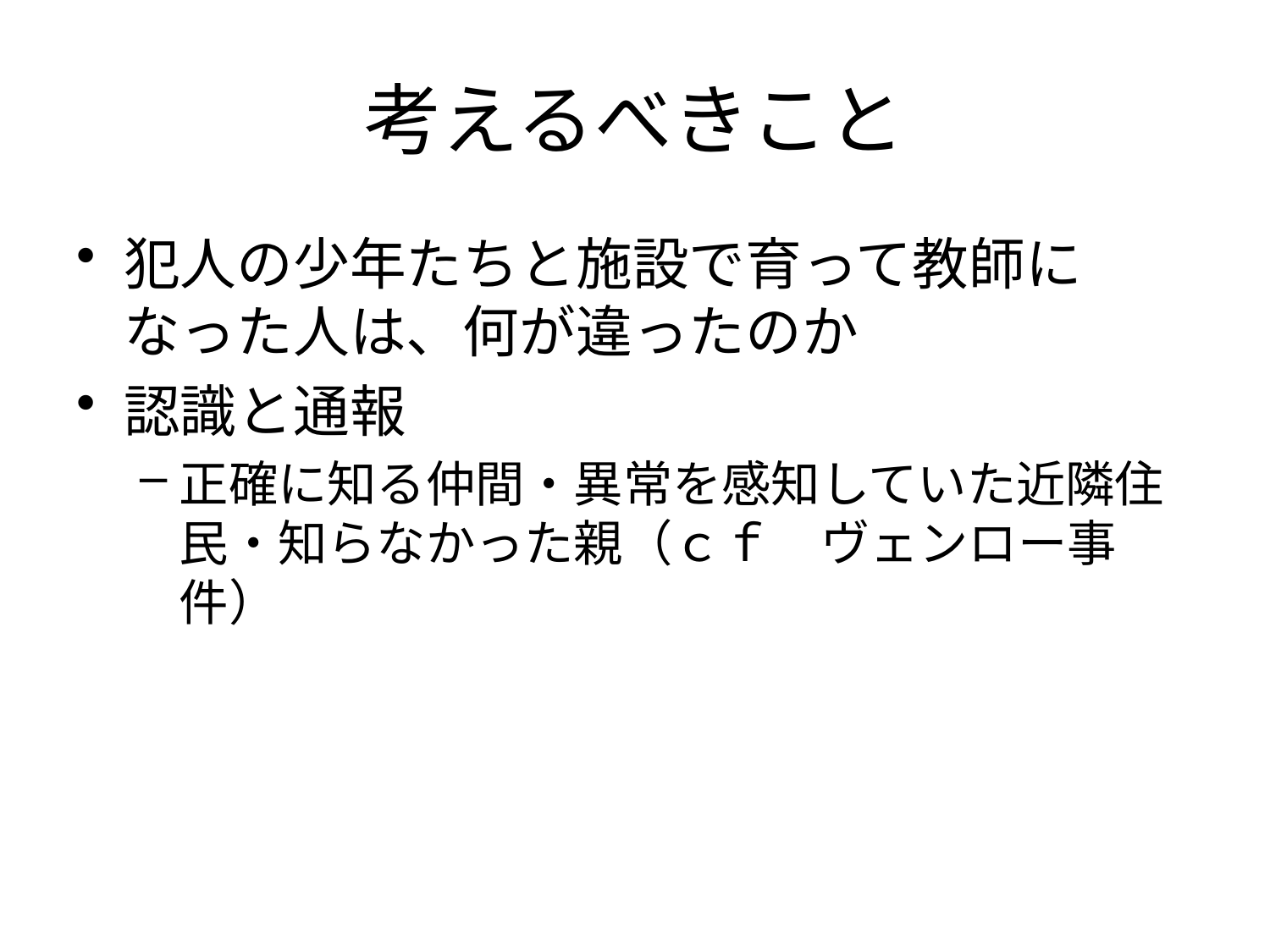

# 考えるべきこと
犯人の少年たちと施設で育って教師になった人は、何が違ったのか
認識と通報
正確に知る仲間・異常を感知していた近隣住民・知らなかった親（ｃｆ　ヴェンロー事件）